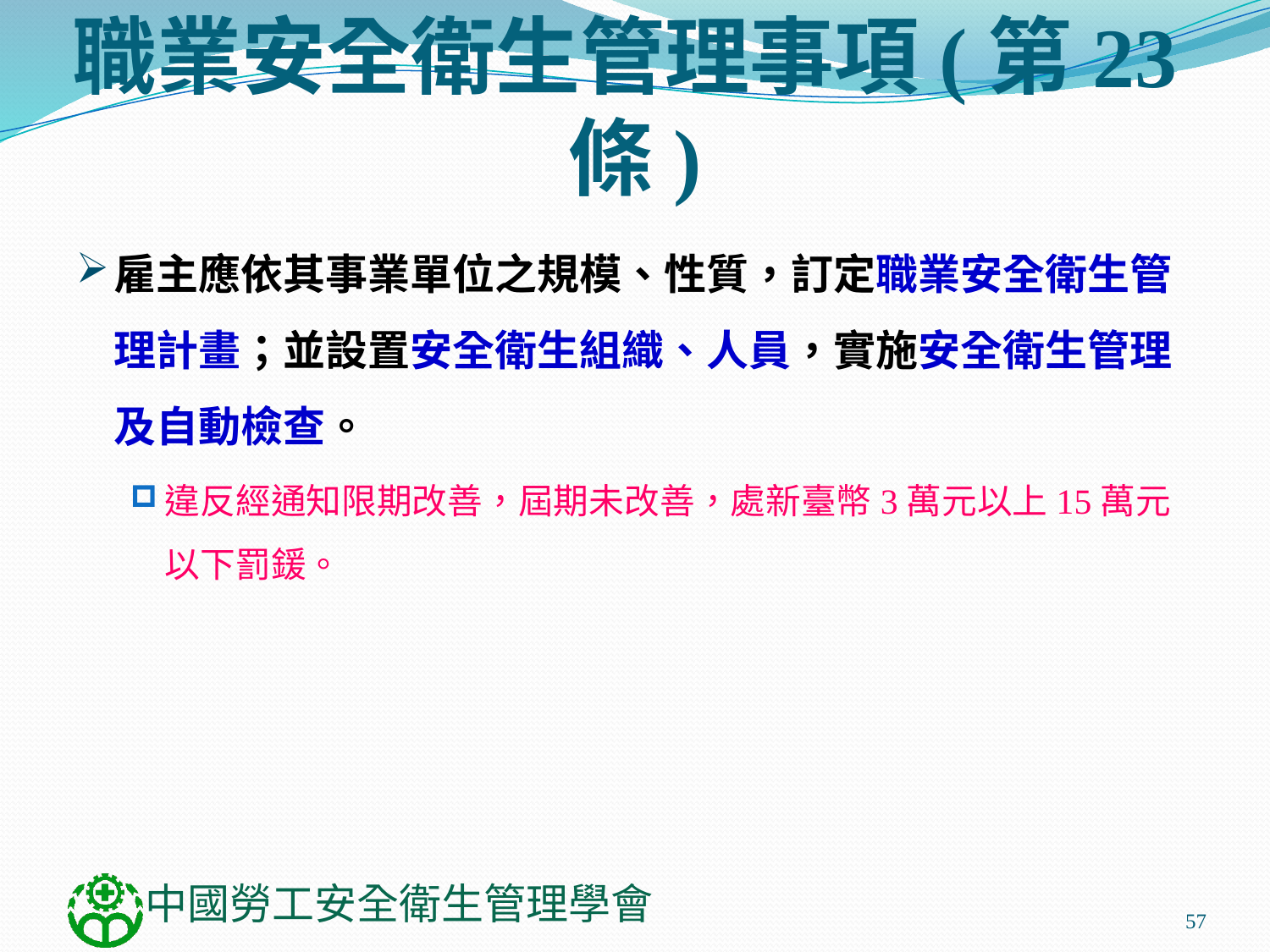

# 職業安全衛生管理事項(第23條)
雇主應依其事業單位之規模、性質，訂定職業安全衛生管理計畫；並設置安全衛生組織、人員，實施安全衛生管理及自動檢查。
違反經通知限期改善，屆期未改善，處新臺幣3萬元以上15萬元以下罰鍰。

57